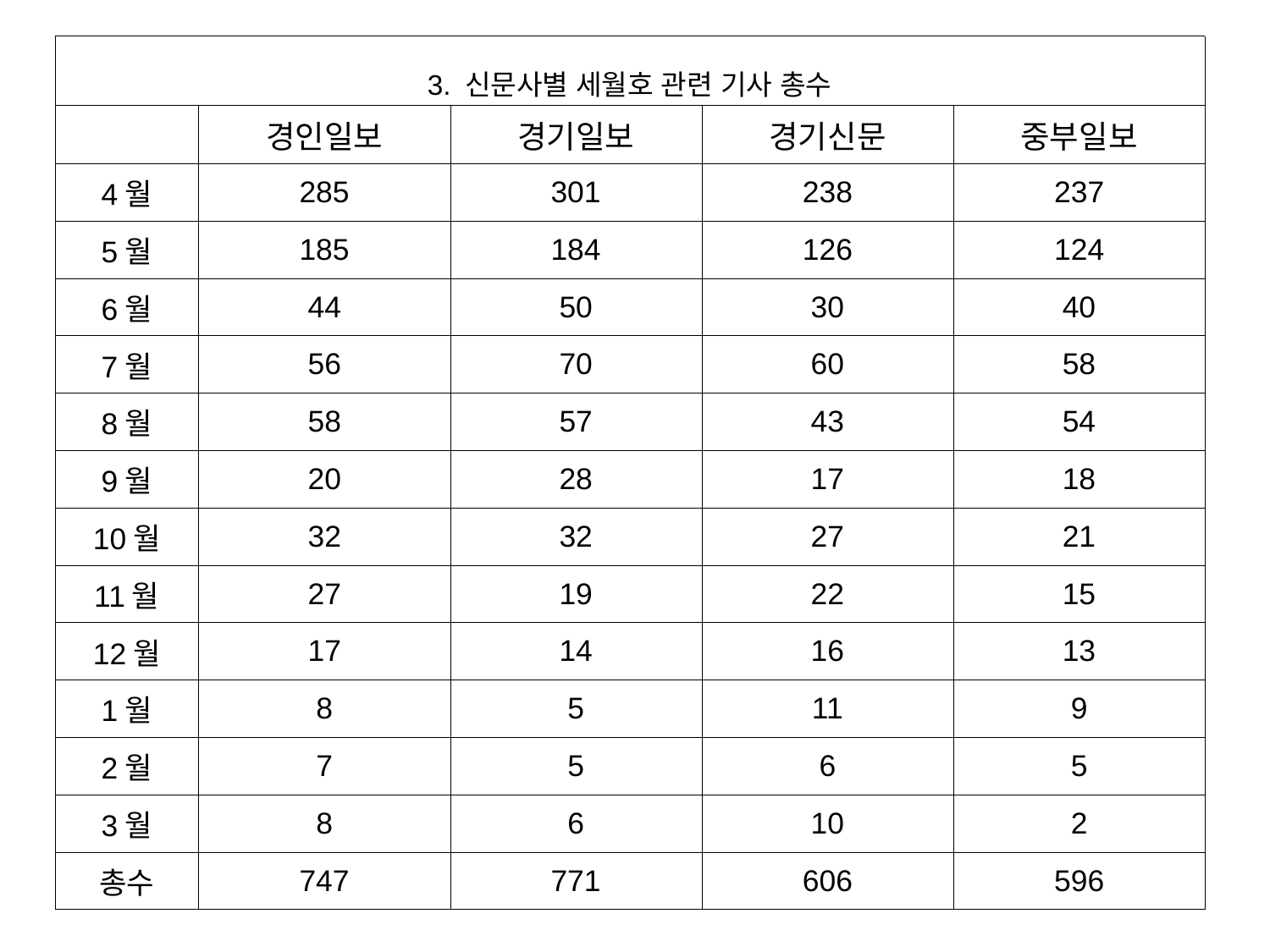

| 3. 신문사별 세월호 관련 기사 총수 |  |  |  |  |
| --- | --- | --- | --- | --- |
|  | 경인일보 | 경기일보 | 경기신문 | 중부일보 |
| 4월 | 285 | 301 | 238 | 237 |
| 5월 | 185 | 184 | 126 | 124 |
| 6월 | 44 | 50 | 30 | 40 |
| 7월 | 56 | 70 | 60 | 58 |
| 8월 | 58 | 57 | 43 | 54 |
| 9월 | 20 | 28 | 17 | 18 |
| 10월 | 32 | 32 | 27 | 21 |
| 11월 | 27 | 19 | 22 | 15 |
| 12월 | 17 | 14 | 16 | 13 |
| 1월 | 8 | 5 | 11 | 9 |
| 2월 | 7 | 5 | 6 | 5 |
| 3월 | 8 | 6 | 10 | 2 |
| 총수 | 747 | 771 | 606 | 596 |